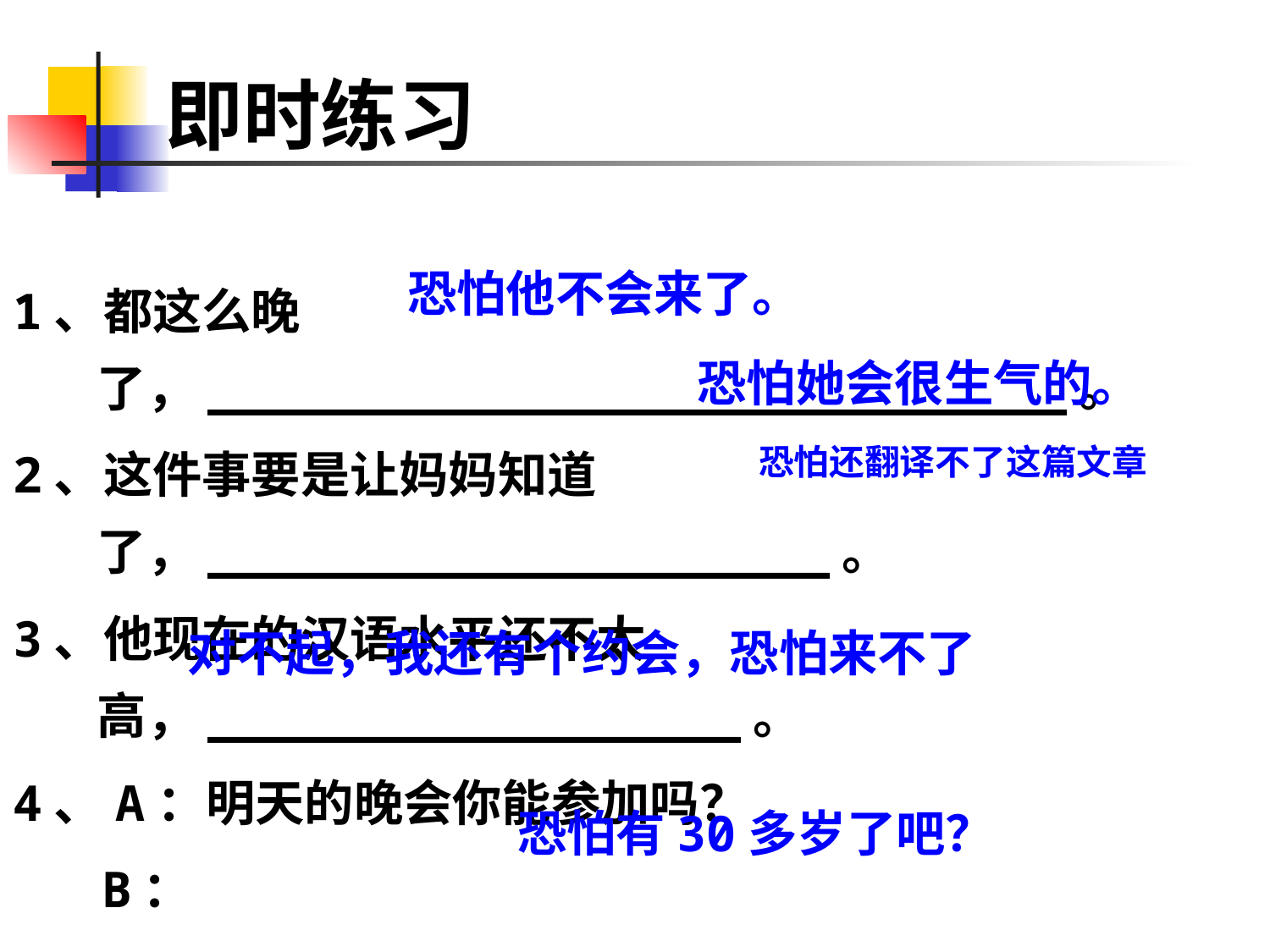

# 即时练习
1、都这么晚了，_____________________________。
2、这件事要是让妈妈知道了，_____________________。
3、他现在的汉语水平还不太高，__________________。
4、A：明天的晚会你能参加吗？
   B：_______________________________________。
5、A：你觉得张力有多大了？
   B：看他的样子，_________________________。
恐怕他不会来了。
恐怕她会很生气的。
恐怕还翻译不了这篇文章
对不起，我还有个约会，恐怕来不了
恐怕有30多岁了吧？